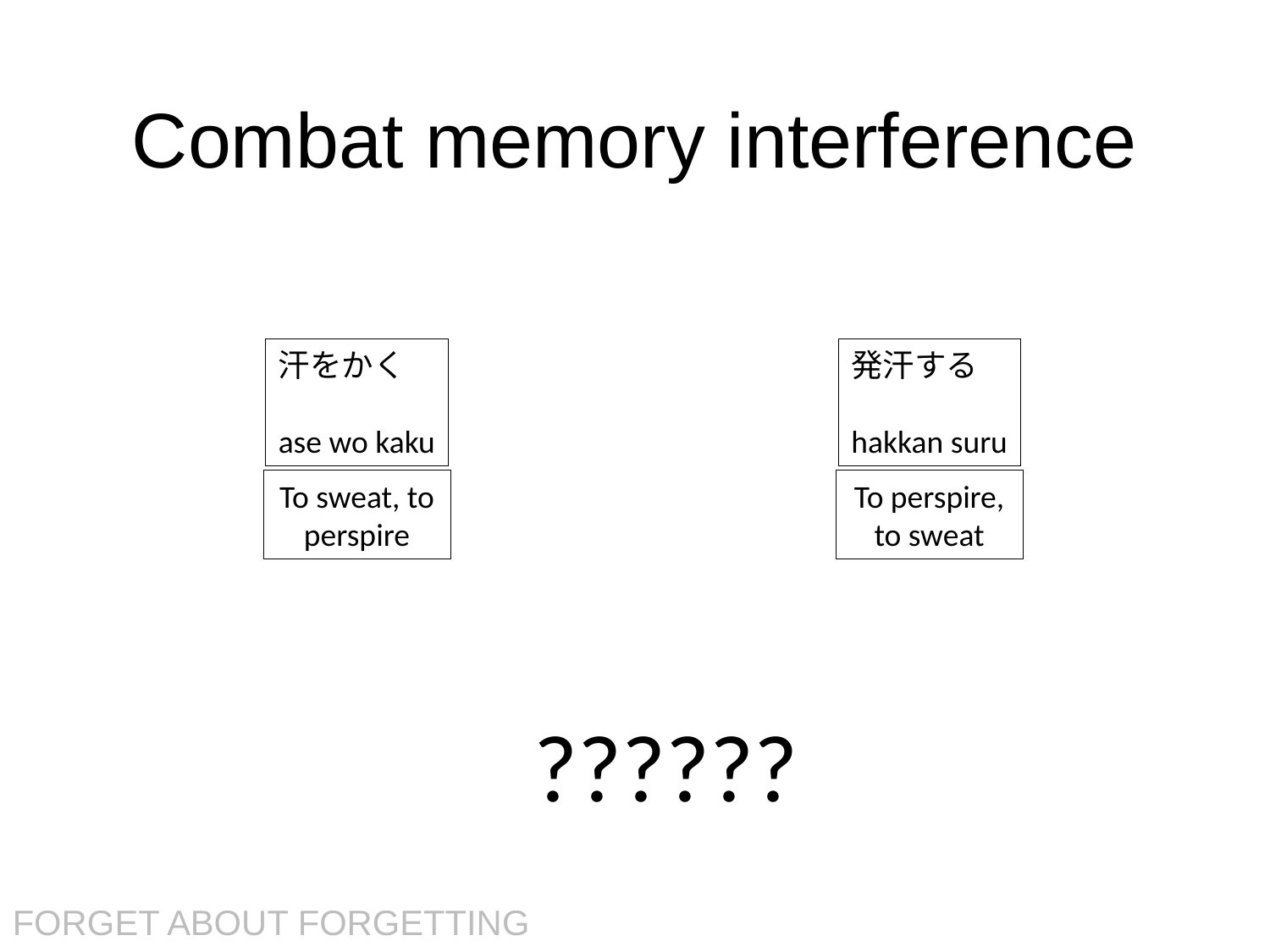

# Combat memory interference
汗をかく

ase wo kaku
発汗する

hakkan suru
To sweat, to perspire
To perspire, to sweat
??????
FORGET ABOUT FORGETTING